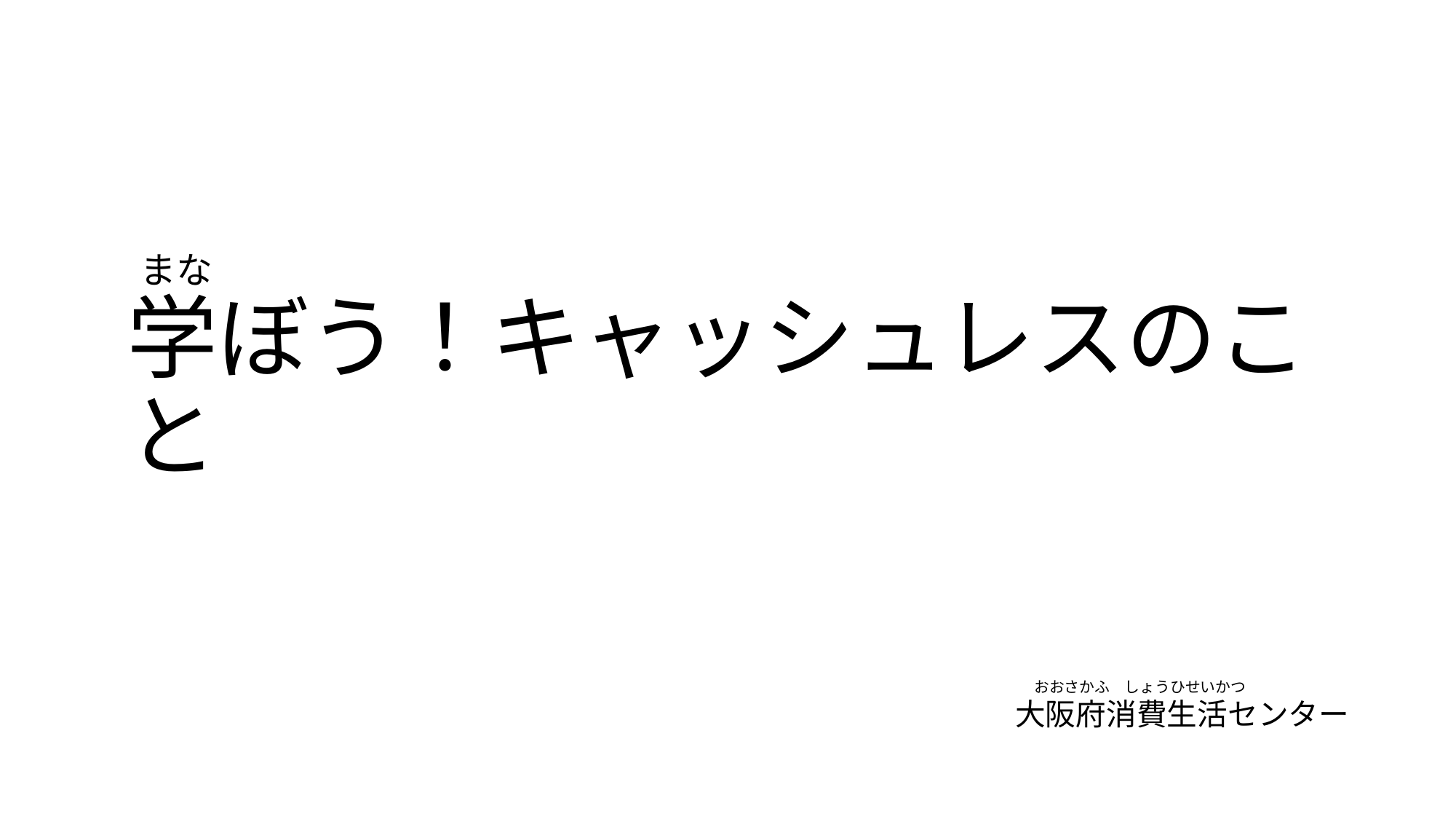

まな
学ぼう！キャッシュレスのこと
おおさかふ　しょうひせいかつ
大阪府消費生活センター